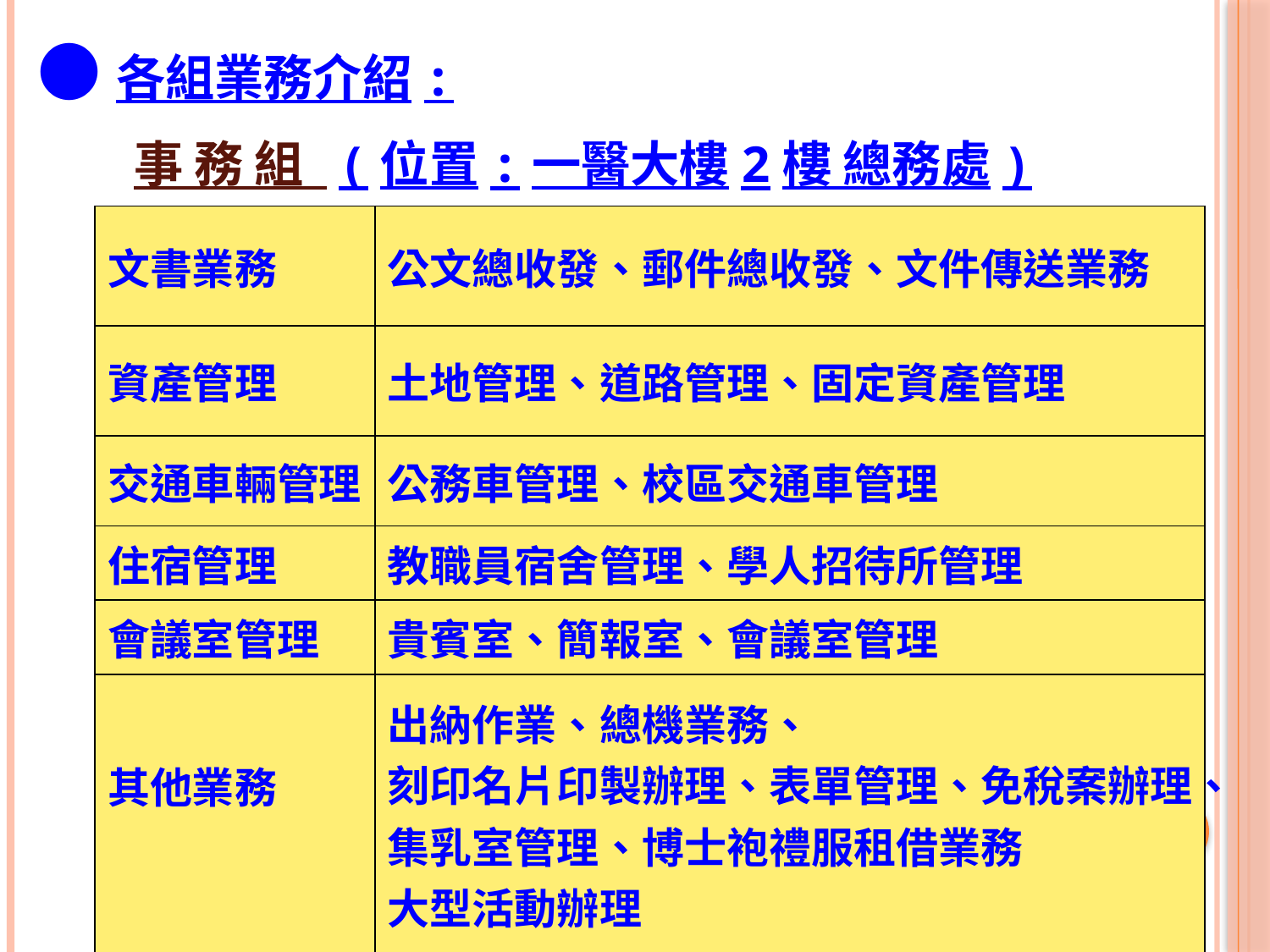

●各組業務介紹:
	   事 務 組  (位置:一醫大樓2樓 總務處)

| 文書業務 | 公文總收發、郵件總收發、文件傳送業務 |
| --- | --- |
| 資產管理 | 土地管理、道路管理、固定資產管理 |
| 交通車輛管理 | 公務車管理、校區交通車管理 |
| 住宿管理 | 教職員宿舍管理、學人招待所管理 |
| 會議室管理 | 貴賓室、簡報室、會議室管理 |
| 其他業務 | 出納作業、總機業務、 刻印名片印製辦理、表單管理、免稅案辦理、 集乳室管理、博士袍禮服租借業務 大型活動辦理 |
5